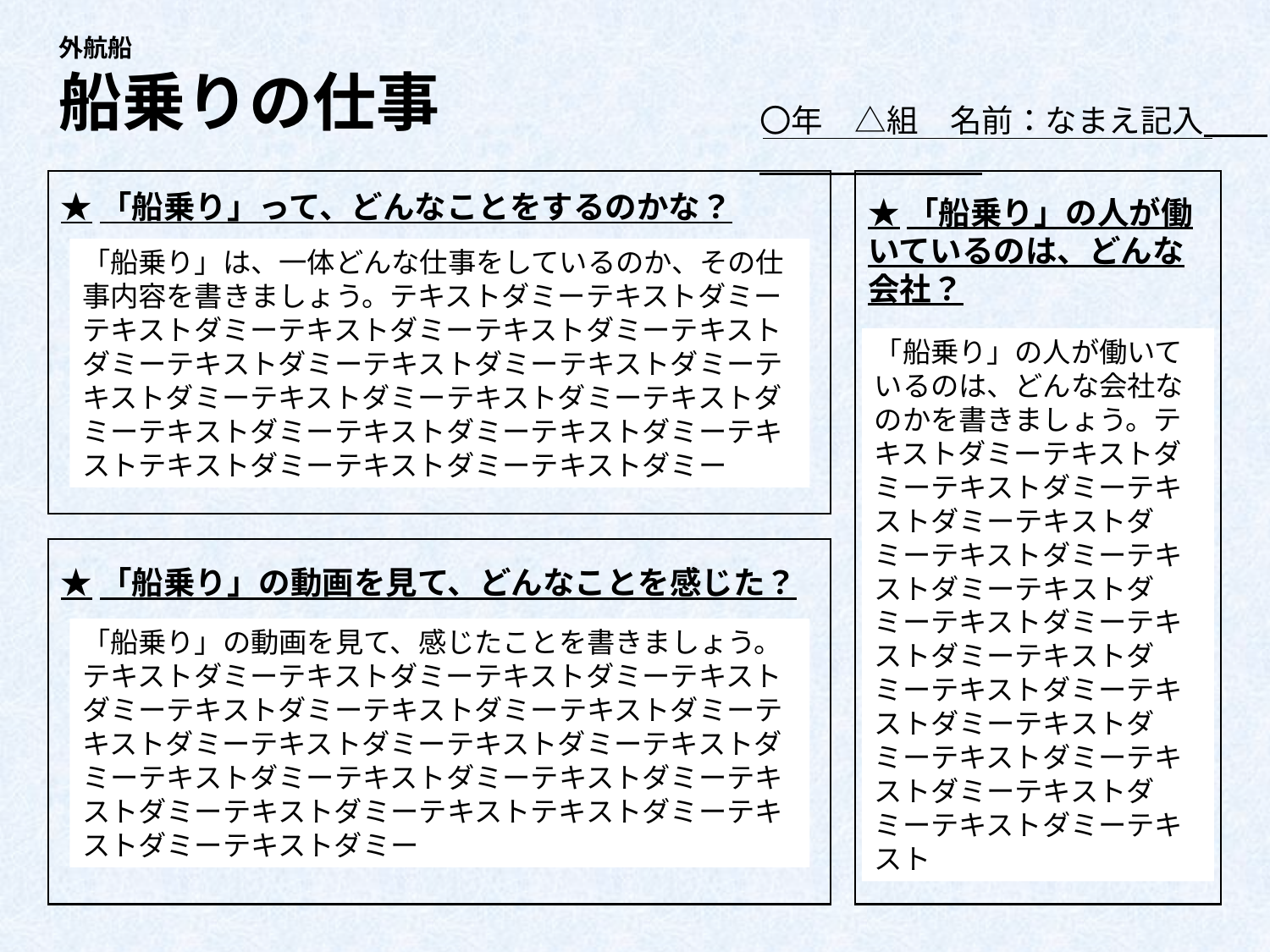

外航船
船乗りの仕事
〇年　△組　名前：なまえ記入

★「船乗り」って、どんなことをするのかな？
★「船乗り」の人が働いているのは、どんな会社？
「船乗り」は、一体どんな仕事をしているのか、その仕事内容を書きましょう。テキストダミーテキストダミーテキストダミーテキストダミーテキストダミーテキストダミーテキストダミーテキストダミーテキストダミーテキストダミーテキストダミーテキストダミーテキストダミーテキストダミーテキストダミーテキストダミーテキストテキストダミーテキストダミーテキストダミー
「船乗り」の人が働いているのは、どんな会社なのかを書きましょう。テキストダミーテキストダミーテキストダミーテキストダミーテキストダミーテキストダミーテキストダミーテキストダミーテキストダミーテキストダミーテキストダミーテキストダミーテキストダミーテキストダミーテキストダミーテキストダミーテキストダミーテキストダミーテキスト

★「船乗り」の動画を見て、どんなことを感じた？
「船乗り」の動画を見て、感じたことを書きましょう。テキストダミーテキストダミーテキストダミーテキストダミーテキストダミーテキストダミーテキストダミーテキストダミーテキストダミーテキストダミーテキストダミーテキストダミーテキストダミーテキストダミーテキストダミーテキストダミーテキストテキストダミーテキストダミーテキストダミー